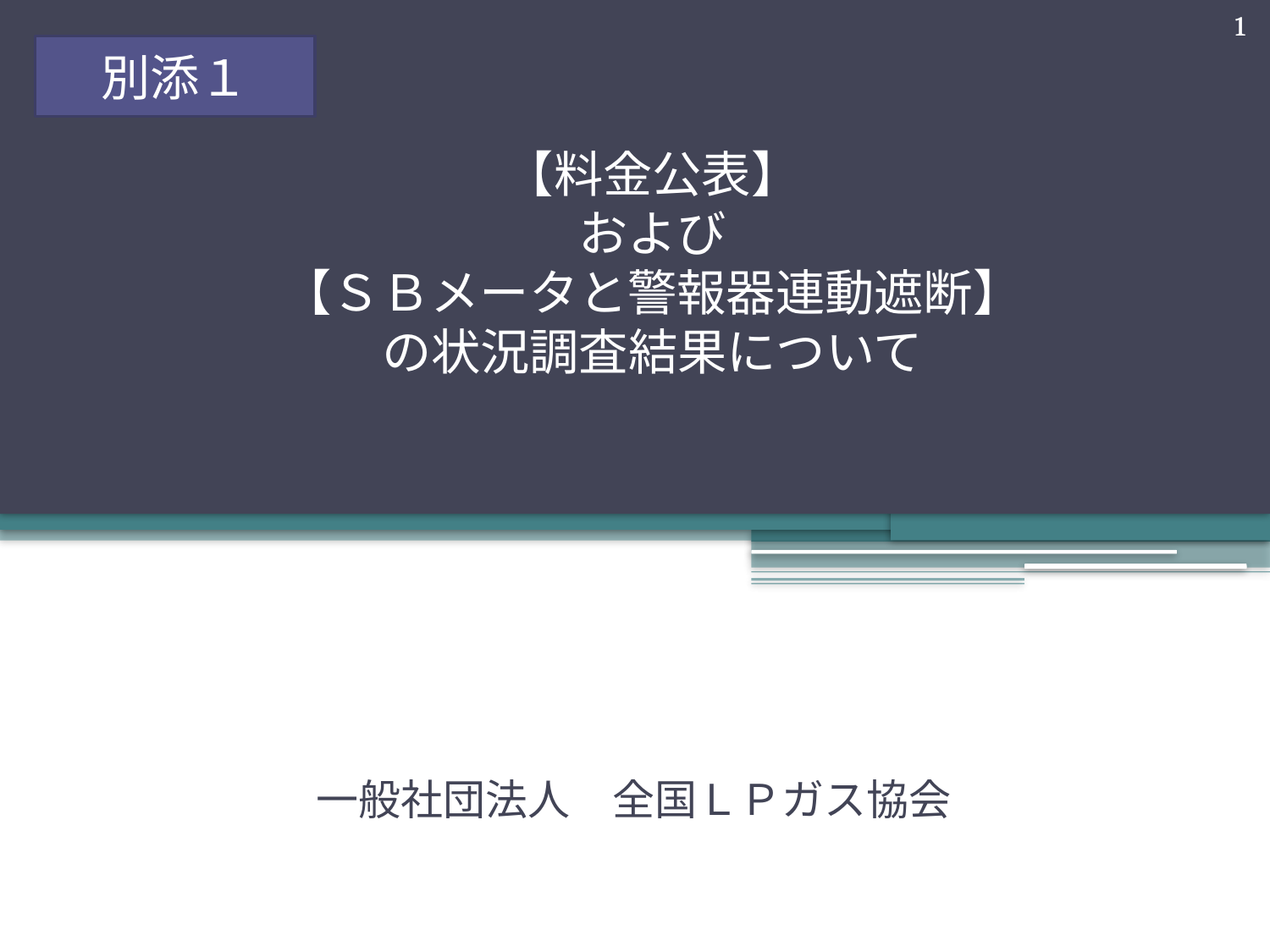

1
別添１
# 【料金公表】 および 【ＳＢメータと警報器連動遮断】 の状況調査結果について
一般社団法人　全国ＬＰガス協会